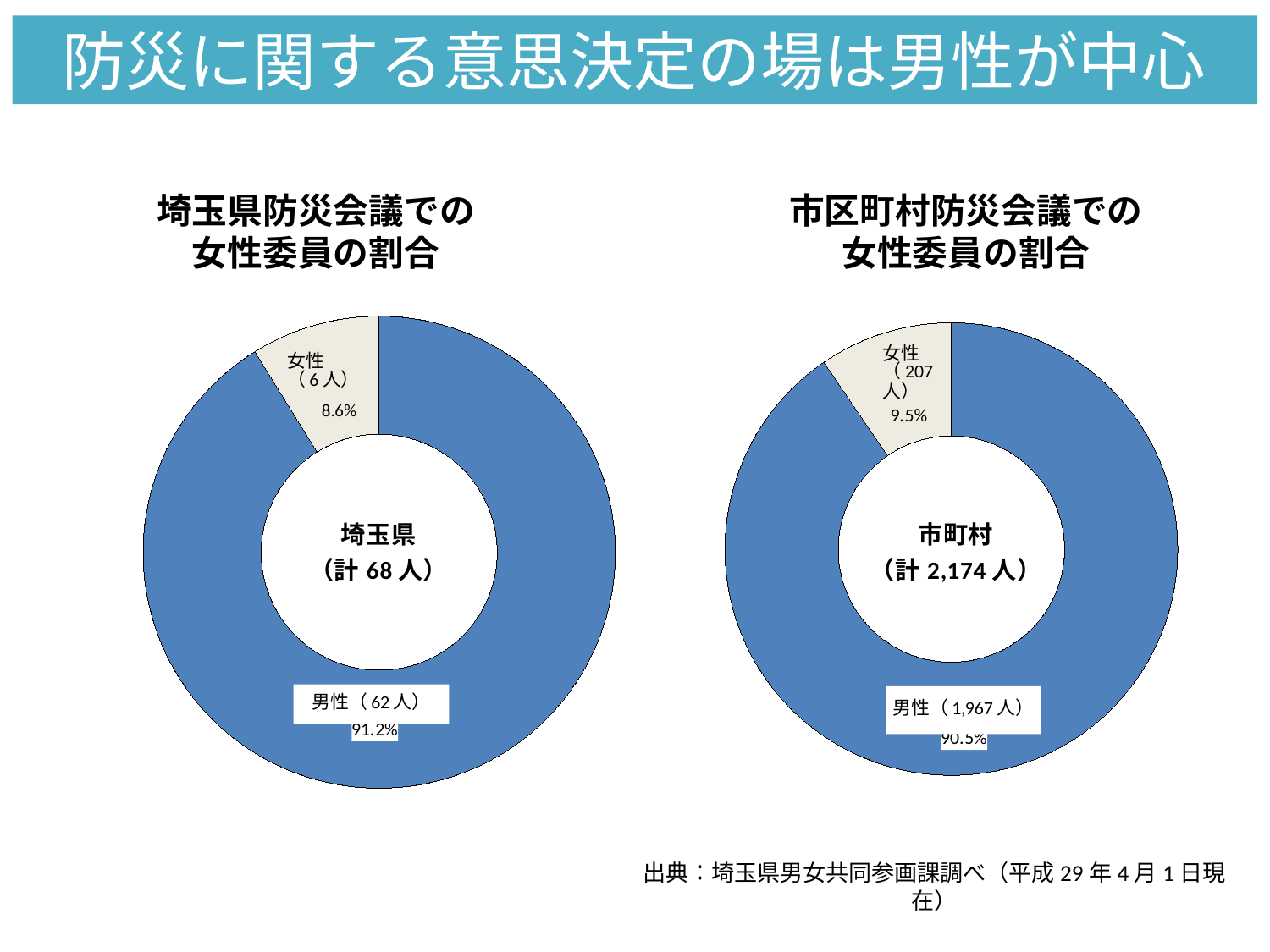

防災に関する意思決定の場は男性が中心
埼玉県防災会議での
女性委員の割合
市区町村防災会議での
女性委員の割合

### Chart: 市町村
（計2,174人）

| Category | 市町村 |
|---|---|
| 男性 | 0.9047838086476541 |
| 女性 | 0.09521619135234591 |

### Chart: 埼玉県
（計68人）

| Category | 埼玉県 |
|---|---|
| 男性 | 0.9117647058823529 |
| 女性 | 0.08823529411764706 |
出典：埼玉県男女共同参画課調べ（平成29年4月1日現在）